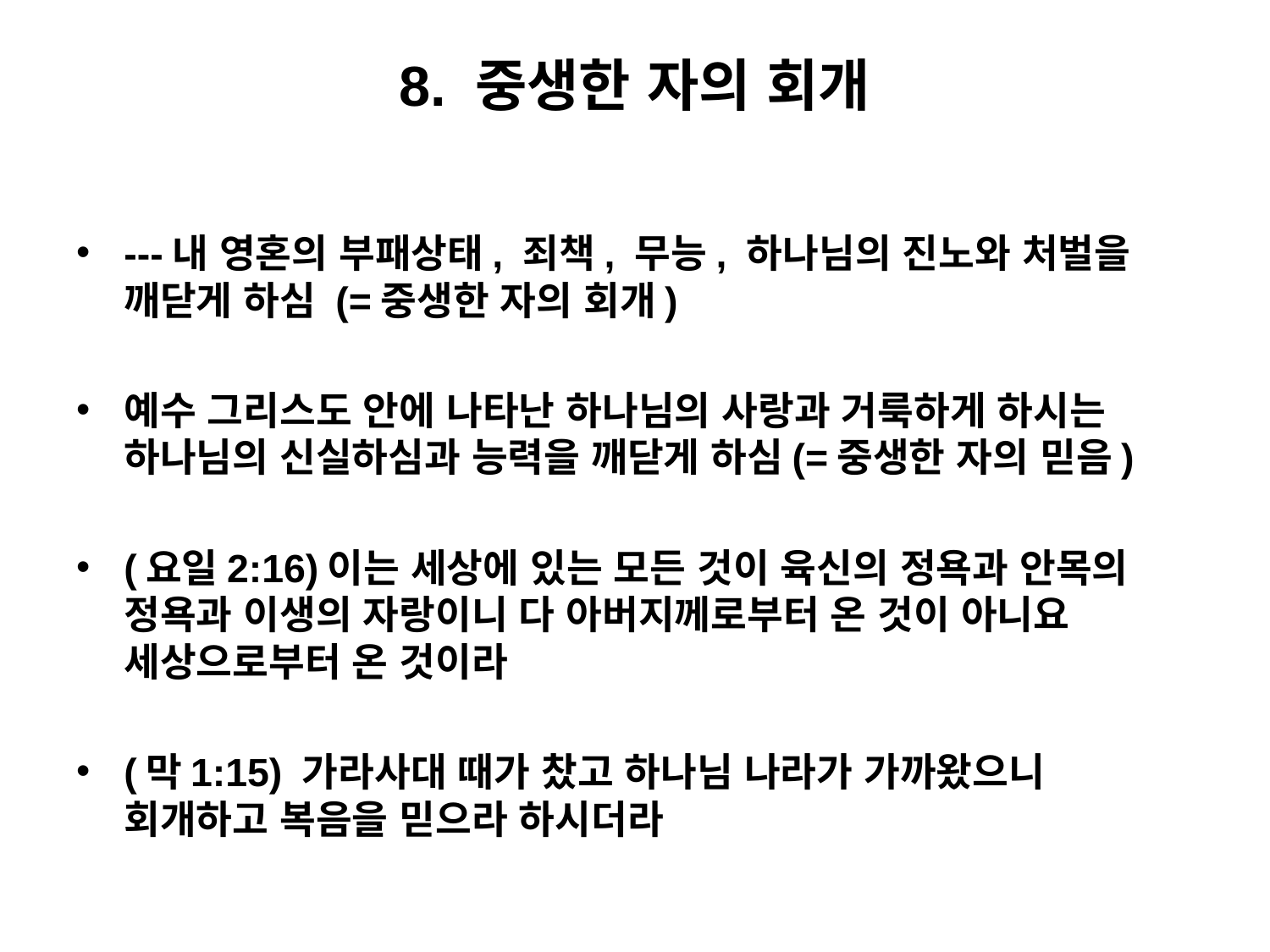

# 8. 중생한 자의 회개
---내 영혼의 부패상태, 죄책, 무능, 하나님의 진노와 처벌을 깨닫게 하심 (=중생한 자의 회개)

예수 그리스도 안에 나타난 하나님의 사랑과 거룩하게 하시는 하나님의 신실하심과 능력을 깨닫게 하심(=중생한 자의 믿음)

(요일2:16)이는 세상에 있는 모든 것이 육신의 정욕과 안목의 정욕과 이생의 자랑이니 다 아버지께로부터 온 것이 아니요 세상으로부터 온 것이라

(막1:15) 가라사대 때가 찼고 하나님 나라가 가까왔으니 회개하고 복음을 믿으라 하시더라